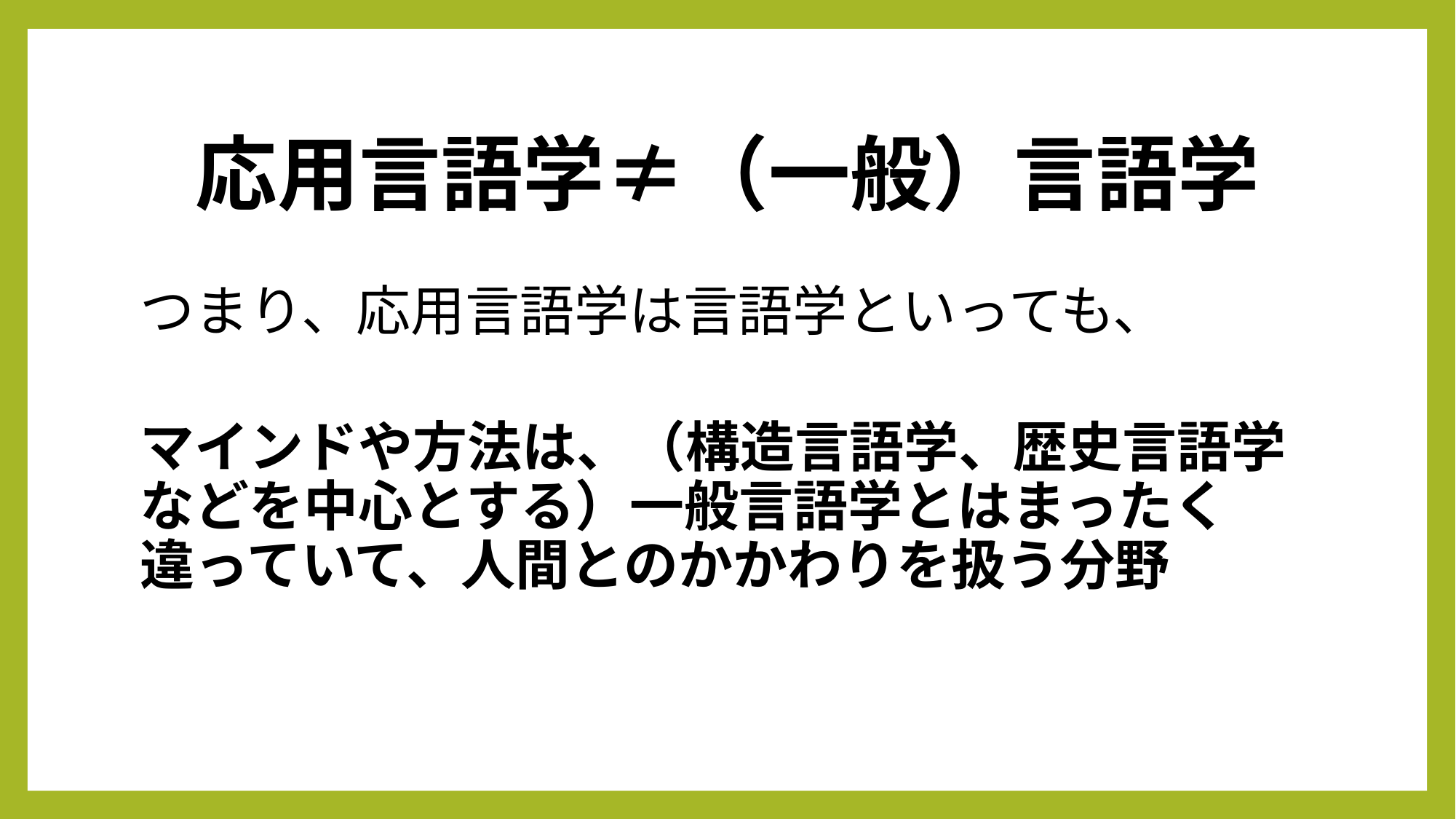

応用言語学≠（一般）言語学
つまり、応用言語学は言語学といっても、

マインドや方法は、（構造言語学、歴史言語学などを中心とする）一般言語学とはまったく違っていて、人間とのかかわりを扱う分野